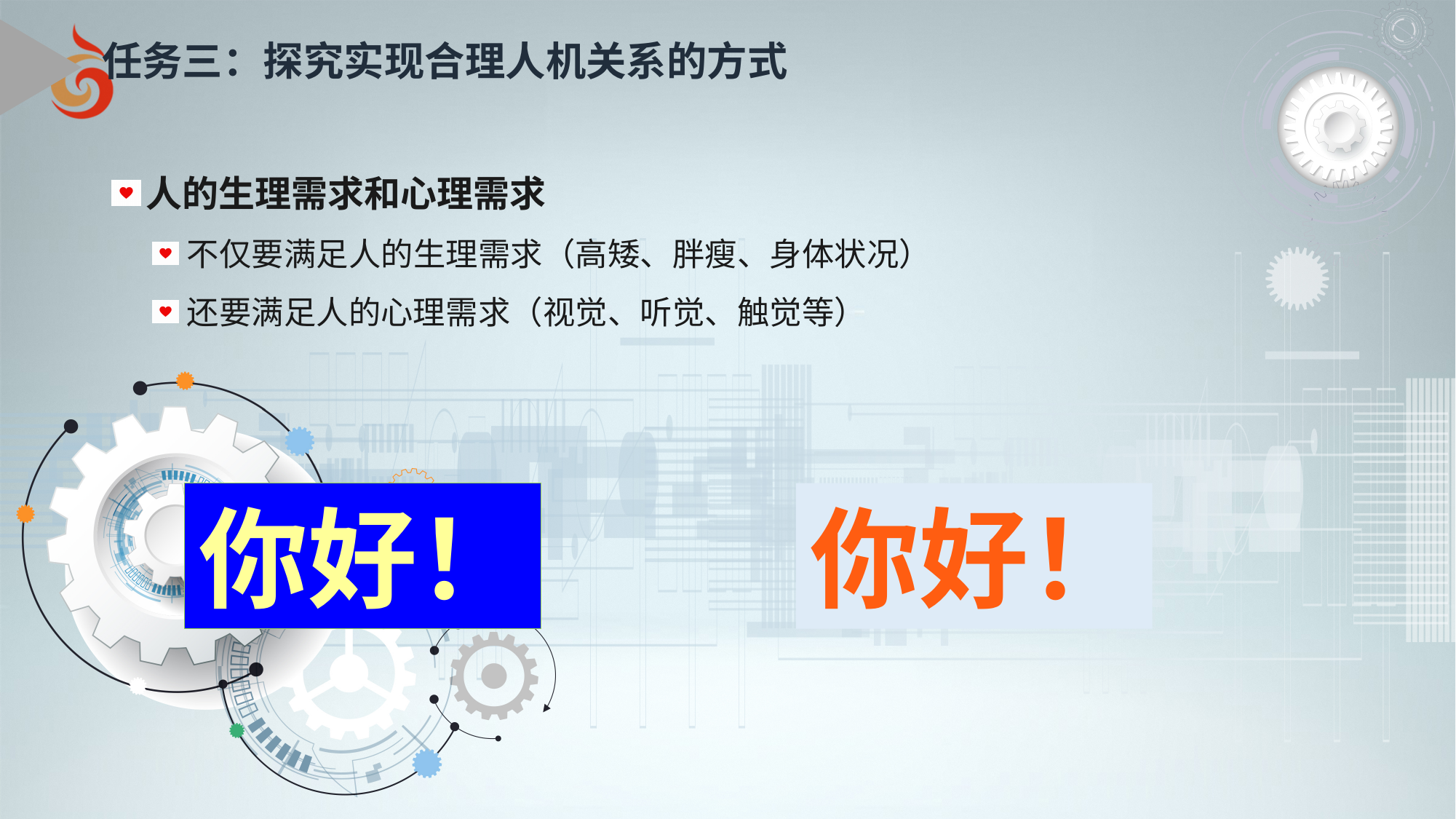

任务三：探究实现合理人机关系的方式
人的生理需求和心理需求
不仅要满足人的生理需求（高矮、胖瘦、身体状况）
还要满足人的心理需求（视觉、听觉、触觉等）
你好！
你好！